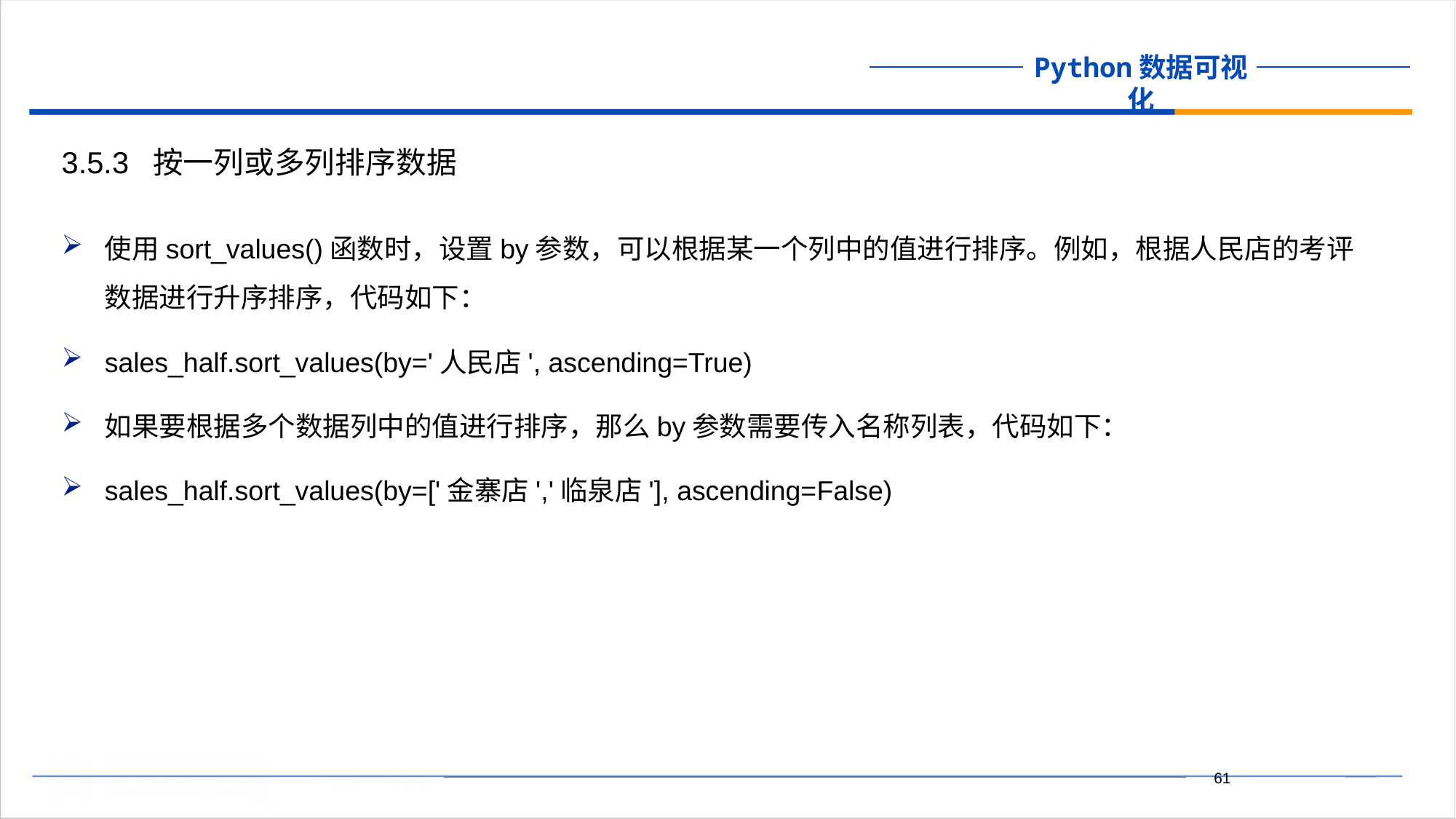

3.5.3  按一列或多列排序数据
使用sort_values()函数时，设置by参数，可以根据某一个列中的值进行排序。例如，根据人民店的考评数据进行升序排序，代码如下：
sales_half.sort_values(by='人民店', ascending=True)
如果要根据多个数据列中的值进行排序，那么by参数需要传入名称列表，代码如下：
sales_half.sort_values(by=['金寨店','临泉店'], ascending=False)